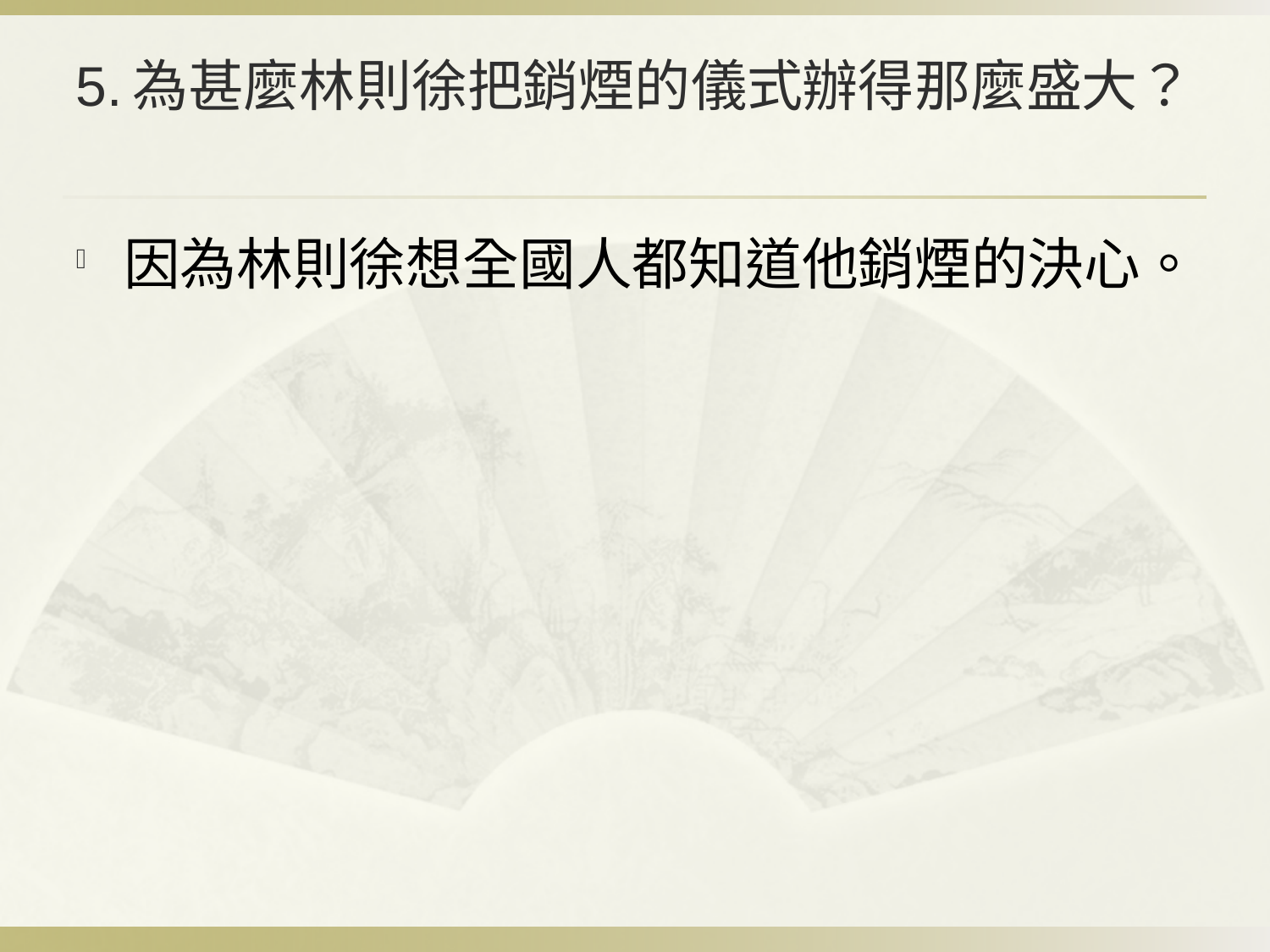

# 5.為甚麼林則徐把銷煙的儀式辦得那麼盛大？
因為林則徐想全國人都知道他銷煙的決心。